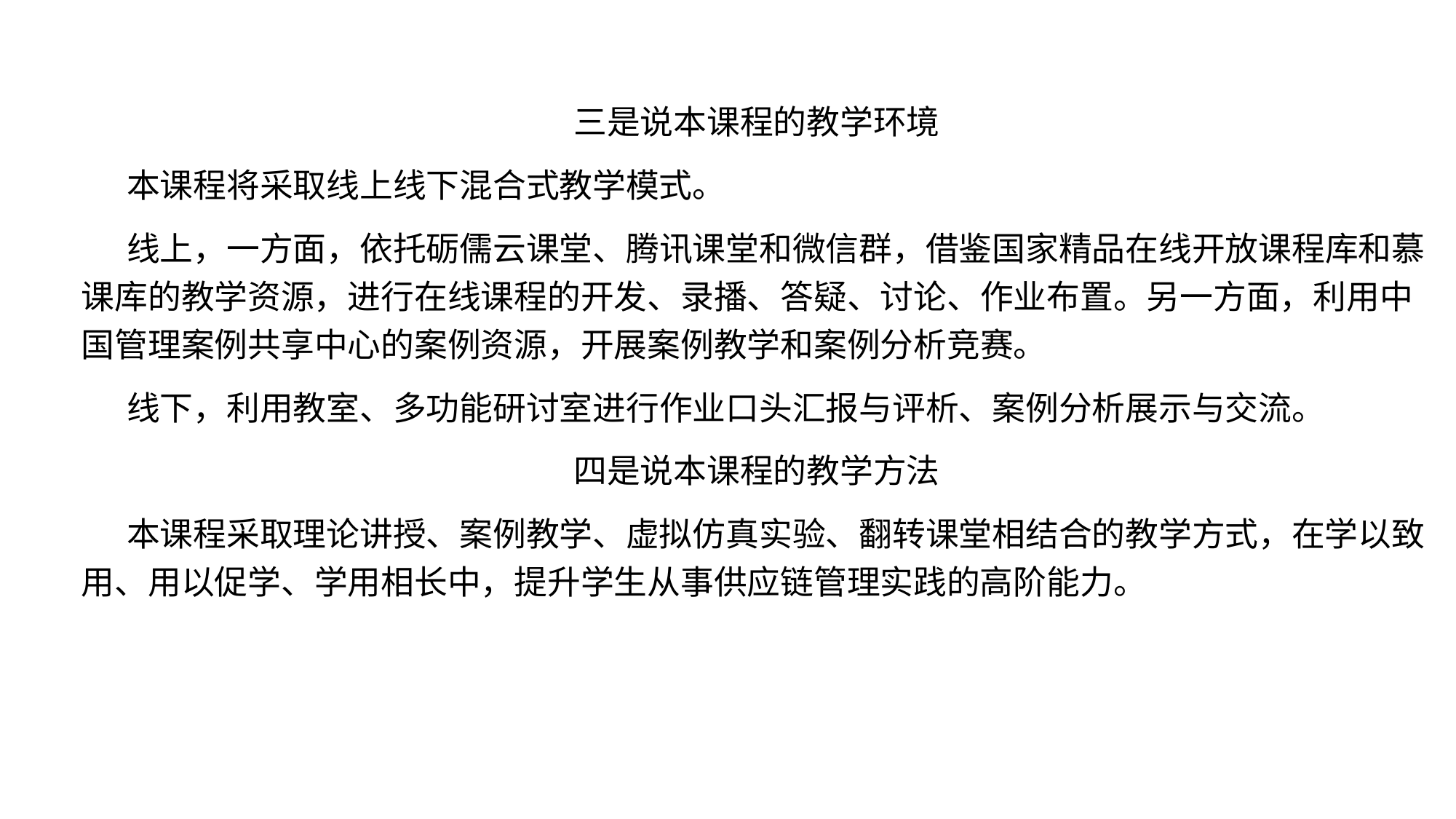

三是说本课程的教学环境
     本课程将采取线上线下混合式教学模式。
     线上，一方面，依托砺儒云课堂、腾讯课堂和微信群，借鉴国家精品在线开放课程库和慕课库的教学资源，进行在线课程的开发、录播、答疑、讨论、作业布置。另一方面，利用中国管理案例共享中心的案例资源，开展案例教学和案例分析竞赛。
     线下，利用教室、多功能研讨室进行作业口头汇报与评析、案例分析展示与交流。
四是说本课程的教学方法
     本课程采取理论讲授、案例教学、虚拟仿真实验、翻转课堂相结合的教学方式，在学以致用、用以促学、学用相长中，提升学生从事供应链管理实践的高阶能力。